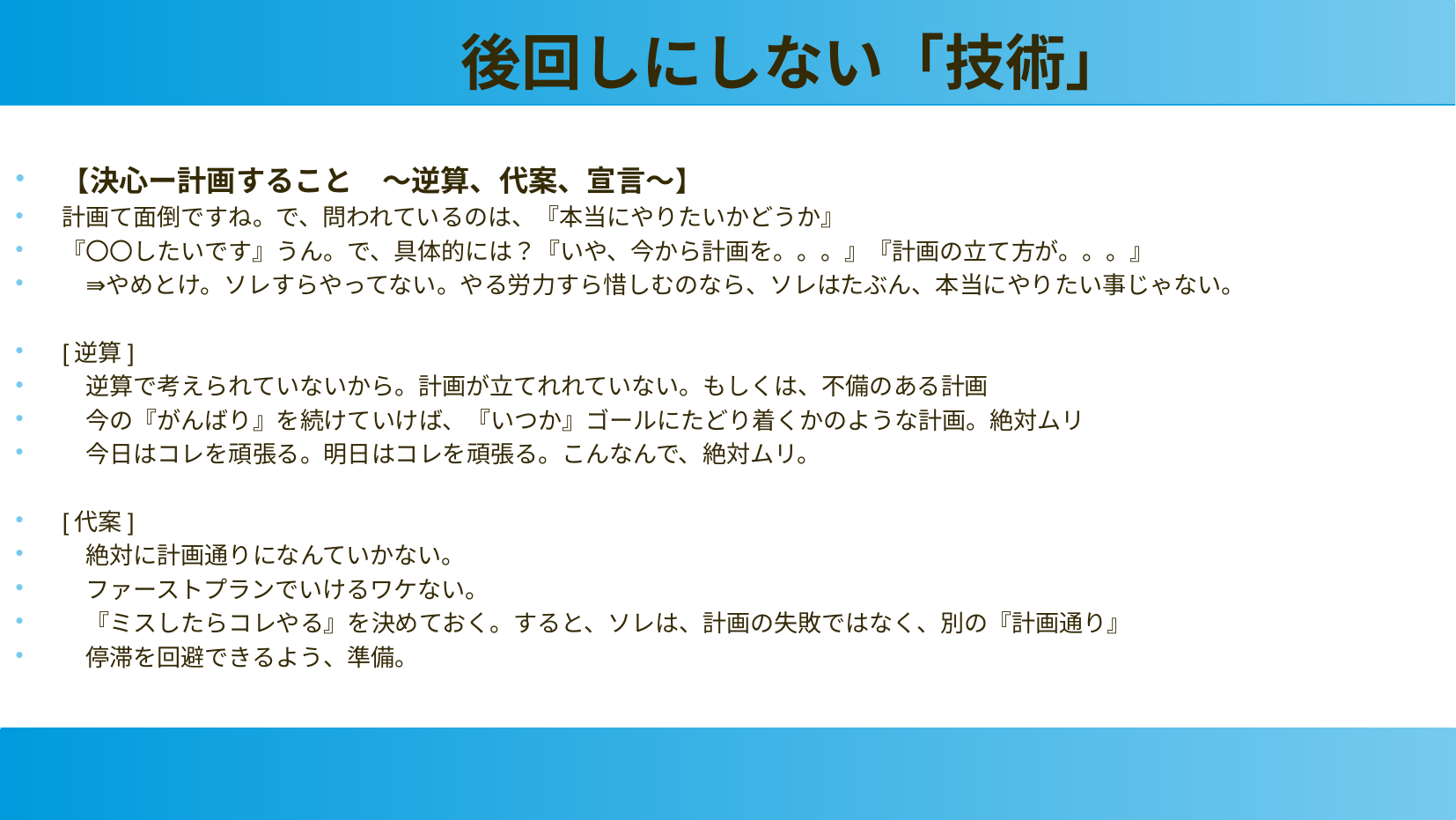

後回しにしない「技術」

【決心ー計画すること　〜逆算、代案、宣言〜】
計画て面倒ですね。で、問われているのは、『本当にやりたいかどうか』
『〇〇したいです』うん。で、具体的には？『いや、今から計画を。。。』『計画の立て方が。。。』
　⇛やめとけ。ソレすらやってない。やる労力すら惜しむのなら、ソレはたぶん、本当にやりたい事じゃない。

[逆算]
　逆算で考えられていないから。計画が立てれれていない。もしくは、不備のある計画
　今の『がんばり』を続けていけば、『いつか』ゴールにたどり着くかのような計画。絶対ムリ
　今日はコレを頑張る。明日はコレを頑張る。こんなんで、絶対ムリ。

[代案]
　絶対に計画通りになんていかない。
　ファーストプランでいけるワケない。
　『ミスしたらコレやる』を決めておく。すると、ソレは、計画の失敗ではなく、別の『計画通り』
　停滞を回避できるよう、準備。